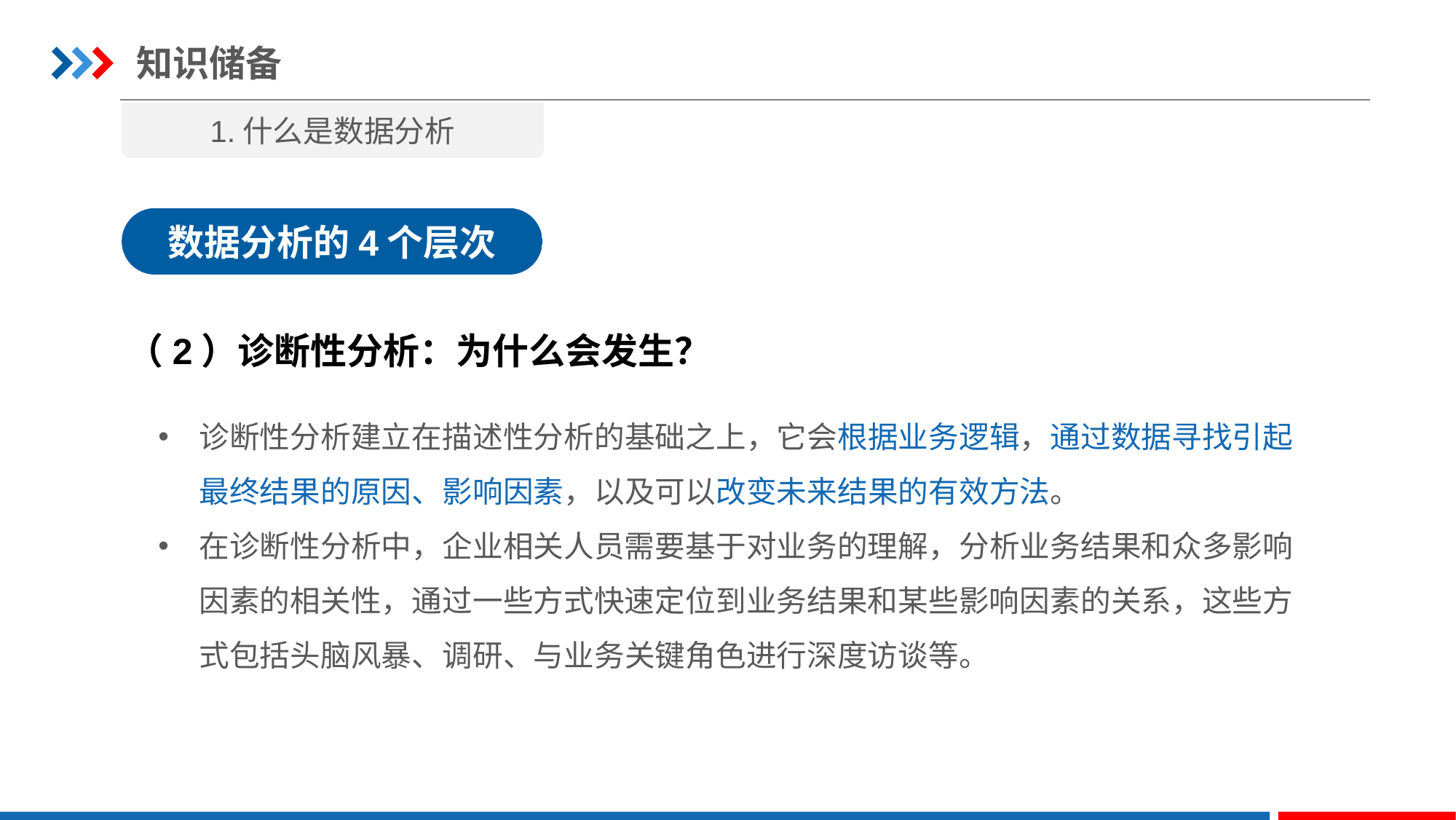

知识储备

1.什么是数据分析
数据分析的4个层次
（2）诊断性分析：为什么会发生？
诊断性分析建立在描述性分析的基础之上，它会根据业务逻辑，通过数据寻找引起最终结果的原因、影响因素，以及可以改变未来结果的有效方法。
在诊断性分析中，企业相关人员需要基于对业务的理解，分析业务结果和众多影响因素的相关性，通过一些方式快速定位到业务结果和某些影响因素的关系，这些方式包括头脑风暴、调研、与业务关键角色进行深度访谈等。